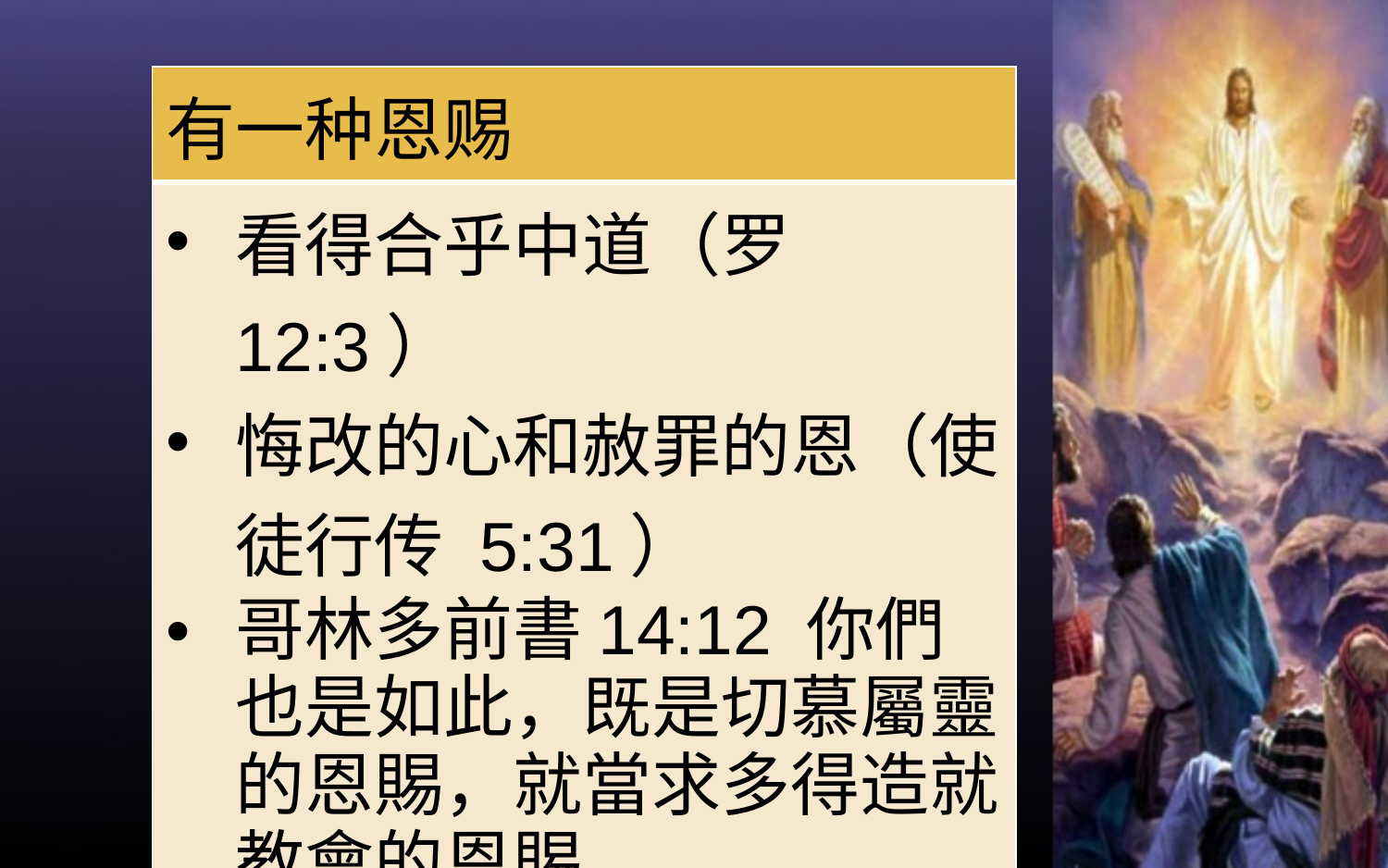

| 有一种恩赐 |
| --- |
| 看得合乎中道（罗12:3） 悔改的心和赦罪的恩（使徒行传 5:31） 哥林多前書14:12 你們也是如此，既是切慕屬靈的恩賜，就當求多得造就教會的恩賜。 |